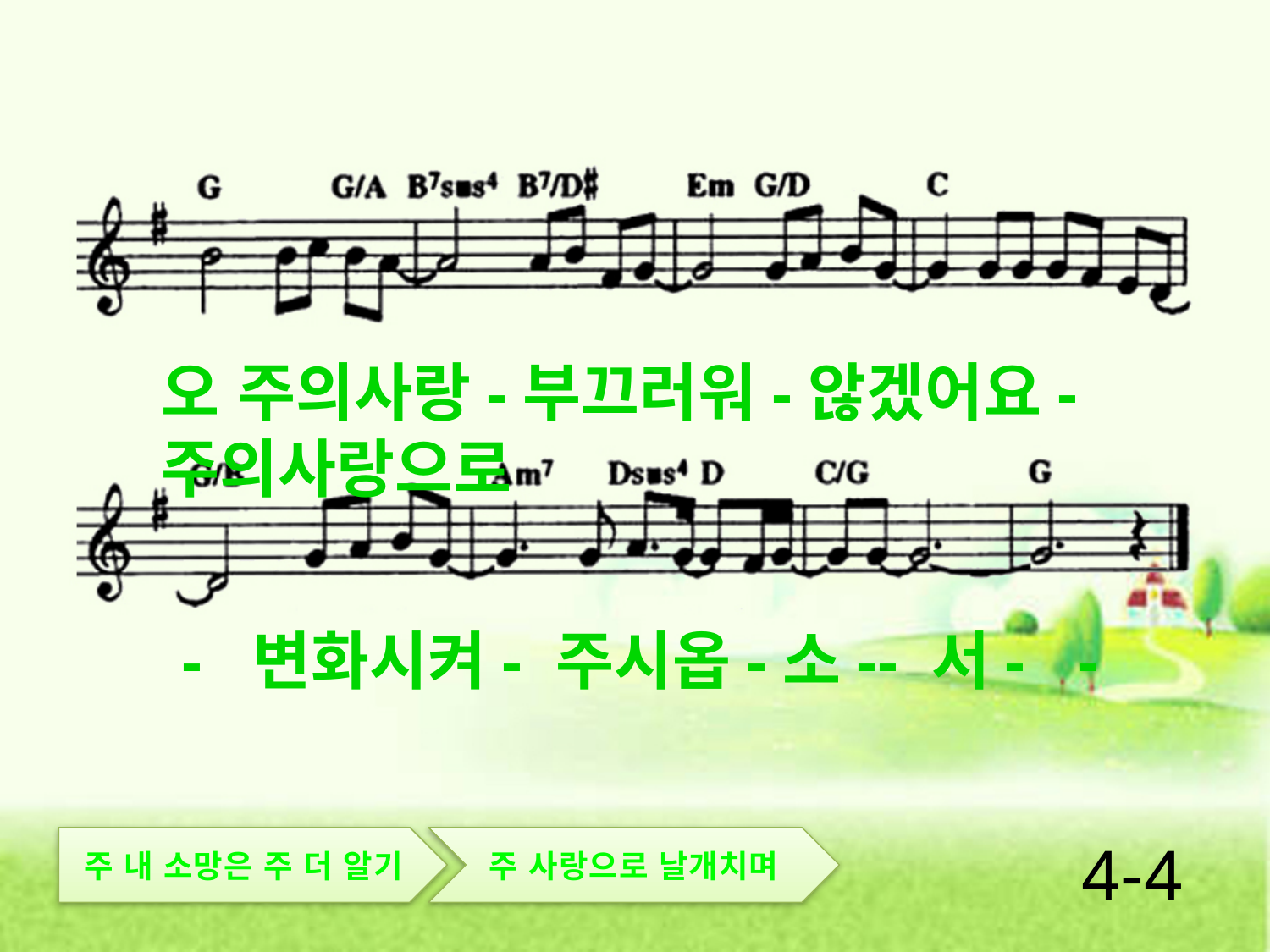

오 주의사랑-부끄러워-않겠어요-주의사랑으로
-  변화시켜- 주시옵-소-- 서-   -
4-4
주 내 소망은 주 더 알기
주 사랑으로 날개치며